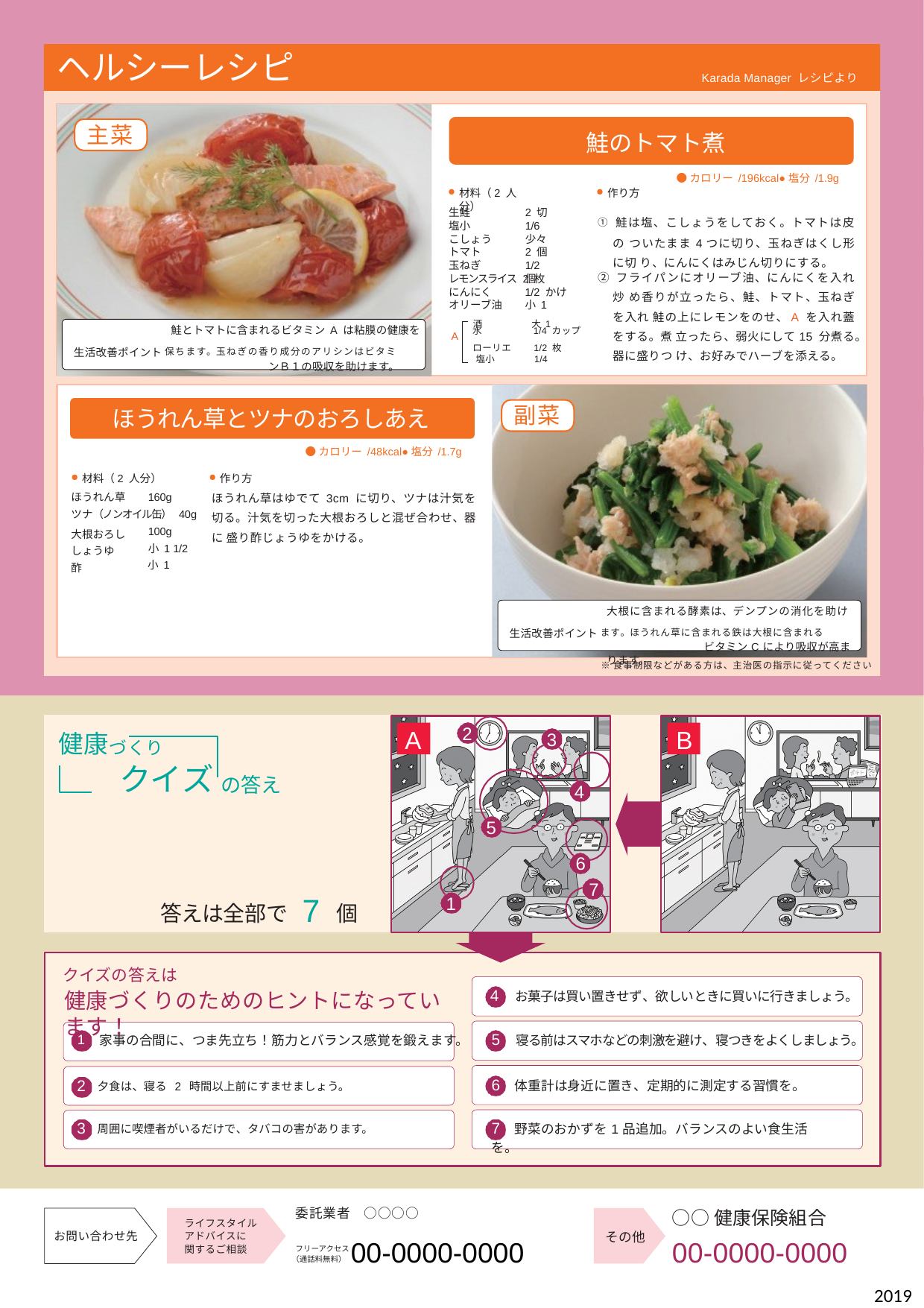

# ヘルシーレシピ
（注意）
レシピ使用の場合はKarada Manager レシピより　を必ず表示ください
Karada Manager レシピより

主菜

鮭のトマト煮
●カロリー /196kcal●塩分 /1.9g
作り方
① 鮭は塩、こしょうをしておく。トマトは皮の ついたまま4つに切り、玉ねぎはくし形に切 り、にんにくはみじん切りにする。
材料（2 人分）
生鮭 塩小
こしょう トマト 玉ねぎ
2 切
1/6 少々
2 個
1/2 個
② フライパンにオリーブ油、にんにくを入れ炒 め香りが立ったら、鮭、トマト、玉ねぎを入れ 鮭の上にレモンをのせ、A を入れ蓋をする。煮 立ったら、弱火にして15 分煮る。器に盛りつ け、お好みでハーブを添える。
レモンスライス 2枚
にんにく	1/2 かけ
オリーブ油	小 1
酒	大 1
A   水	1/4 カップ
ローリエ	1/2 枚
塩小	1/4

鮭とトマトに含まれるビタミン A は粘膜の健康を 生活改善ポイント 保ちます。玉ねぎの香り成分のアリシンはビタミ
ンＢ１の吸収を助けます。

副菜

ほうれん草とツナのおろしあえ
●カロリー /48kcal●塩分 /1.7g
材料（2 人分）
ほうれん草	160g
ツナ（ノンオイル缶） 40g
作り方
ほうれん草はゆでて 3cm に切り、ツナは汁気を 切る。汁気を切った大根おろしと混ぜ合わせ、器に 盛り酢じょうゆをかける。
100g
小 1 1/2
小 1
大根おろし しょうゆ 酢

大根に含まれる酵素は、デンプンの消化を助け 生活改善ポイント ます。ほうれん草に含まれる鉄は大根に含まれる
ビタミンCにより吸収が高まります。
※食事制限などがある方は、主治医の指示に従ってください

2

A
B
3

健康づくり
クイズ の答え

4

5
6

7

答えは全部で 7 個

1

クイズの答えは
健康づくりのためのヒントになっています！

4  お菓子は買い置きせず、欲しいときに買いに行きましょう。
5  寝る前はスマホなどの刺激を避け、寝つきをよくしましょう。

1 家事の合間に、つま先立ち！筋力とバランス感覚を鍛えます。

6  体重計は身近に置き、定期的に測定する習慣を。

2 夕食は、寝る2 時間以上前にすませましょう。

7  野菜のおかずを1品追加。バランスのよい食生活を。
3 周囲に喫煙者がいるだけで、タバコの害があります。
○○健康保険組合
00-0000-0000
委託業者　○○○○

ライフスタイル アドバイスに 関するご相談
お問い合わせ先
その他
00-0000-0000
フリーアクセス
（通話料無料）
2019